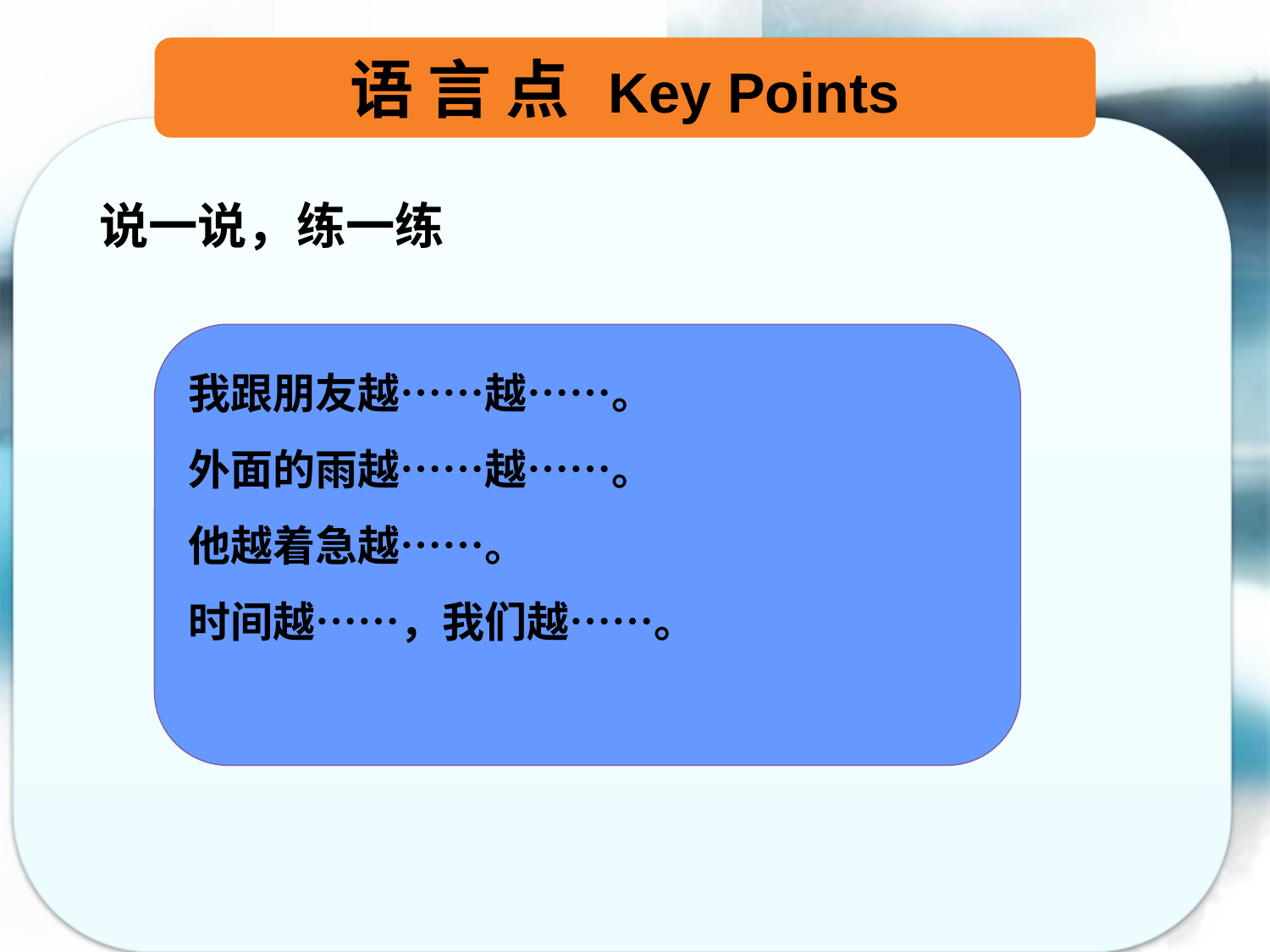

语 言 点  Key Points

说一说，练一练

我跟朋友越……越……。
外面的雨越……越……。
他越着急越……。
时间越……，我们越……。